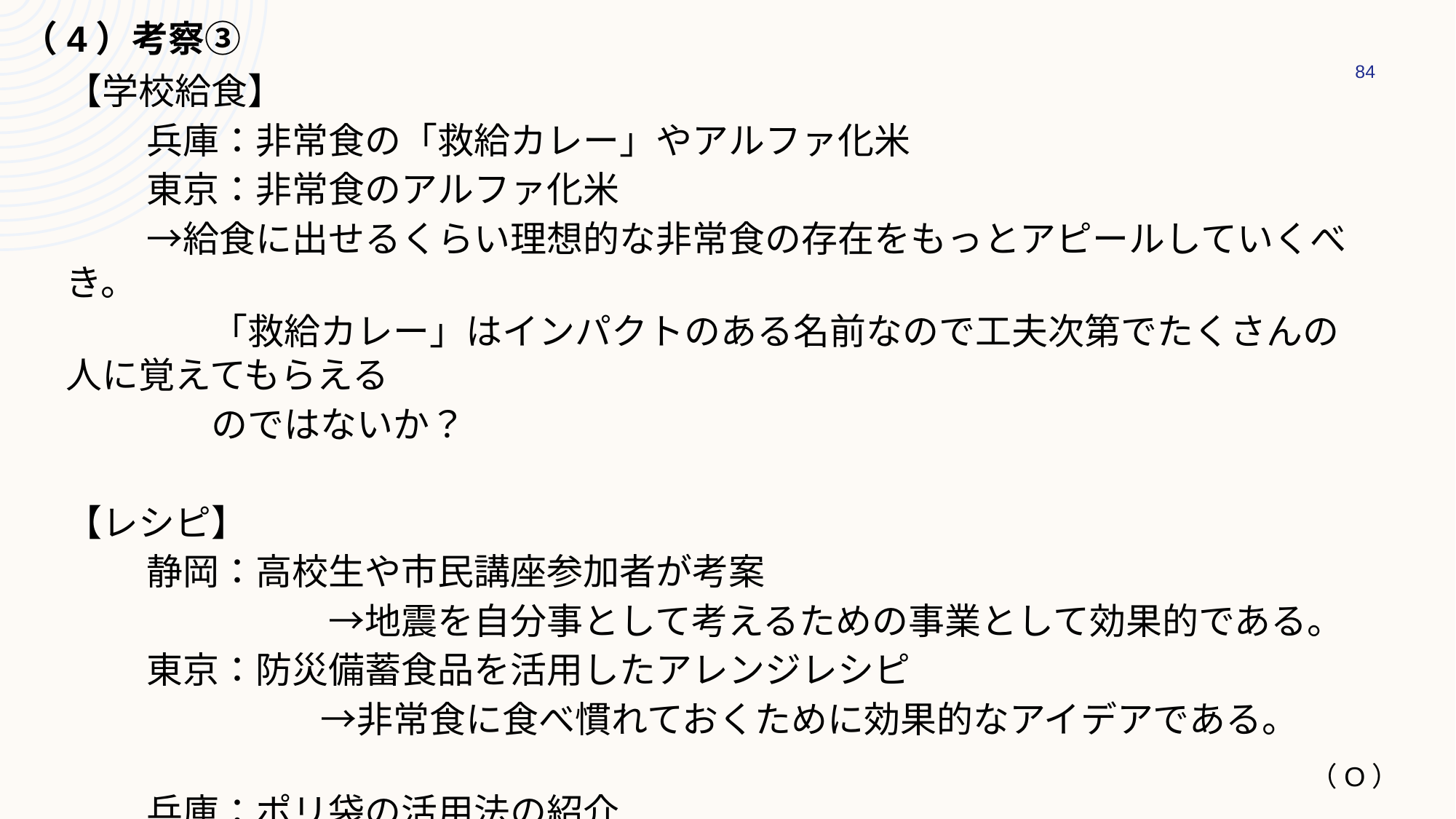

# （4）考察③
84
【学校給食】
　　 兵庫：非常食の「救給カレー」やアルファ化米
　　 東京：非常食のアルファ化米
　　 →給食に出せるくらい理想的な非常食の存在をもっとアピールしていくべき。
　　　　「救給カレー」はインパクトのある名前なので工夫次第でたくさんの人に覚えてもらえる
　　　　のではないか？

【レシピ】
　　 静岡：高校生や市民講座参加者が考案
　　　　　　　 →地震を自分事として考えるための事業として効果的である。
　　 東京：防災備蓄食品を活用したアレンジレシピ
　　　　　　　→非常食に食べ慣れておくために効果的なアイデアである。
　　 兵庫：ポリ袋の活用法の紹介
　　　　　　　→調理器具等を工夫するという視点である。忘れがちだが衛生の観点などから
　　　　　　　　 重要であり、災害関連死とも関係している。
（O）